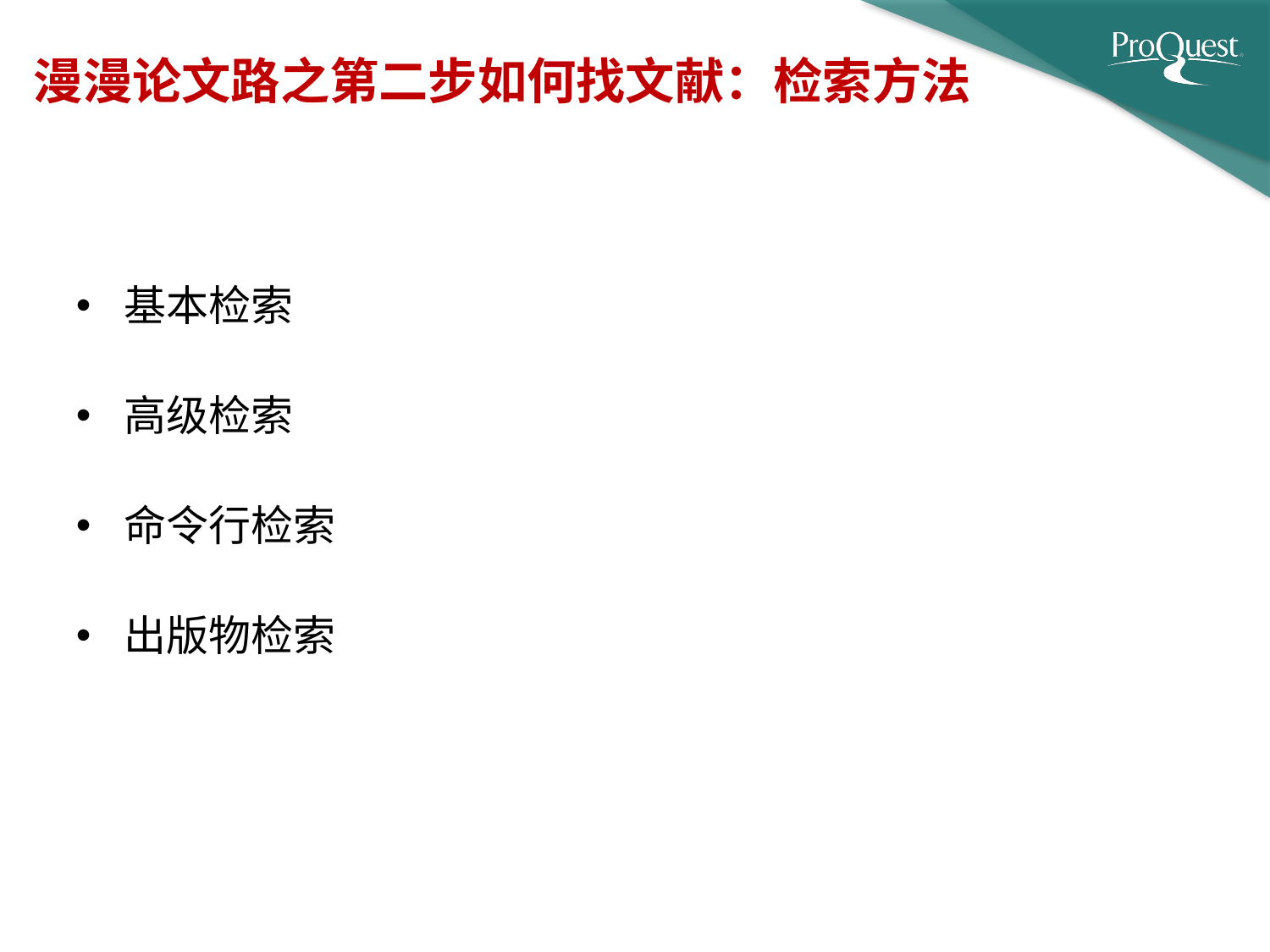

漫漫论文路之第二步如何找文献：检索方法
基本检索
高级检索
命令行检索
出版物检索